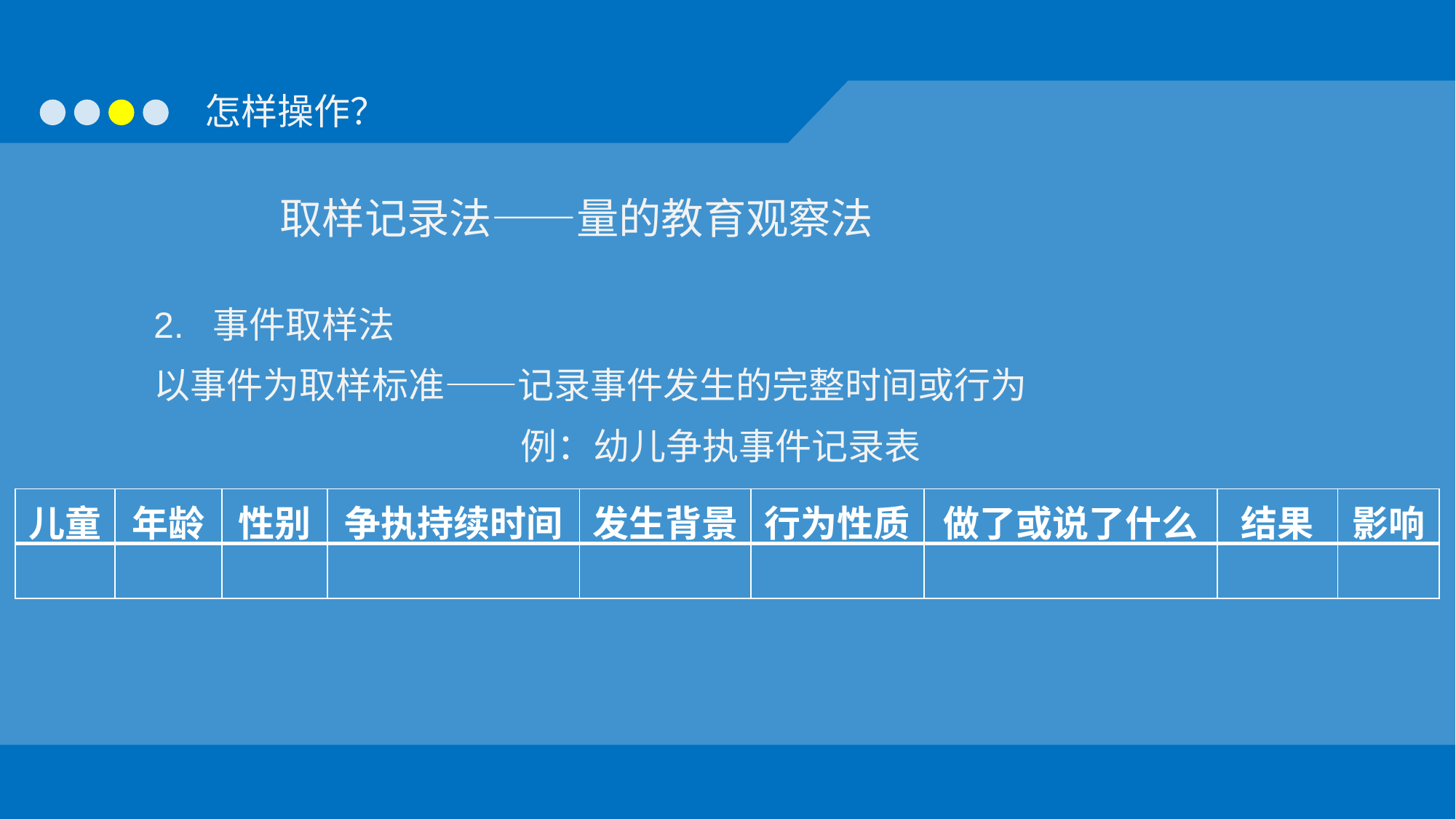

取样记录法——量的教育观察法
2.  事件取样法
以事件为取样标准——记录事件发生的完整时间或行为
例：幼儿争执事件记录表

| 儿童 | 年龄 | 性别 | 争执持续时间 | 发生背景 | 行为性质 | 做了或说了什么 | 结果 | 影响 |
| --- | --- | --- | --- | --- | --- | --- | --- | --- |
|  |  |  |  |  |  |  |  |  |